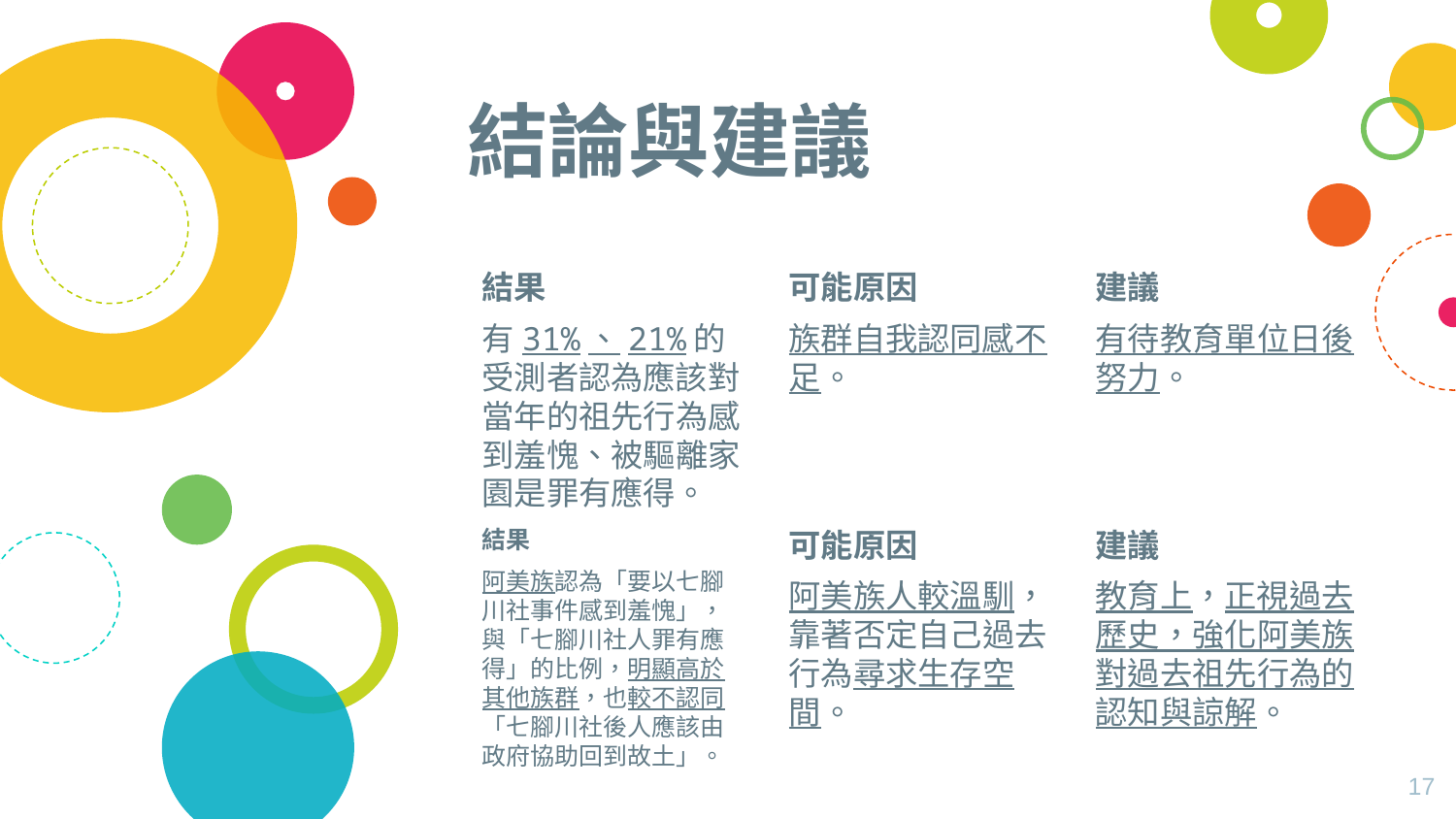

# 結論與建議
結果
有31%、21%的受測者認為應該對當年的祖先行為感到羞愧、被驅離家園是罪有應得。
可能原因
族群自我認同感不足。
建議
有待教育單位日後努力。

結果
阿美族認為「要以七腳川社事件感到羞愧」，與「七腳川社人罪有應得」的比例，明顯高於其他族群，也較不認同「七腳川社後人應該由政府協助回到故土」。
可能原因
阿美族人較溫馴，靠著否定自己過去行為尋求生存空間。
建議
教育上，正視過去歷史，強化阿美族對過去祖先行為的認知與諒解。
17